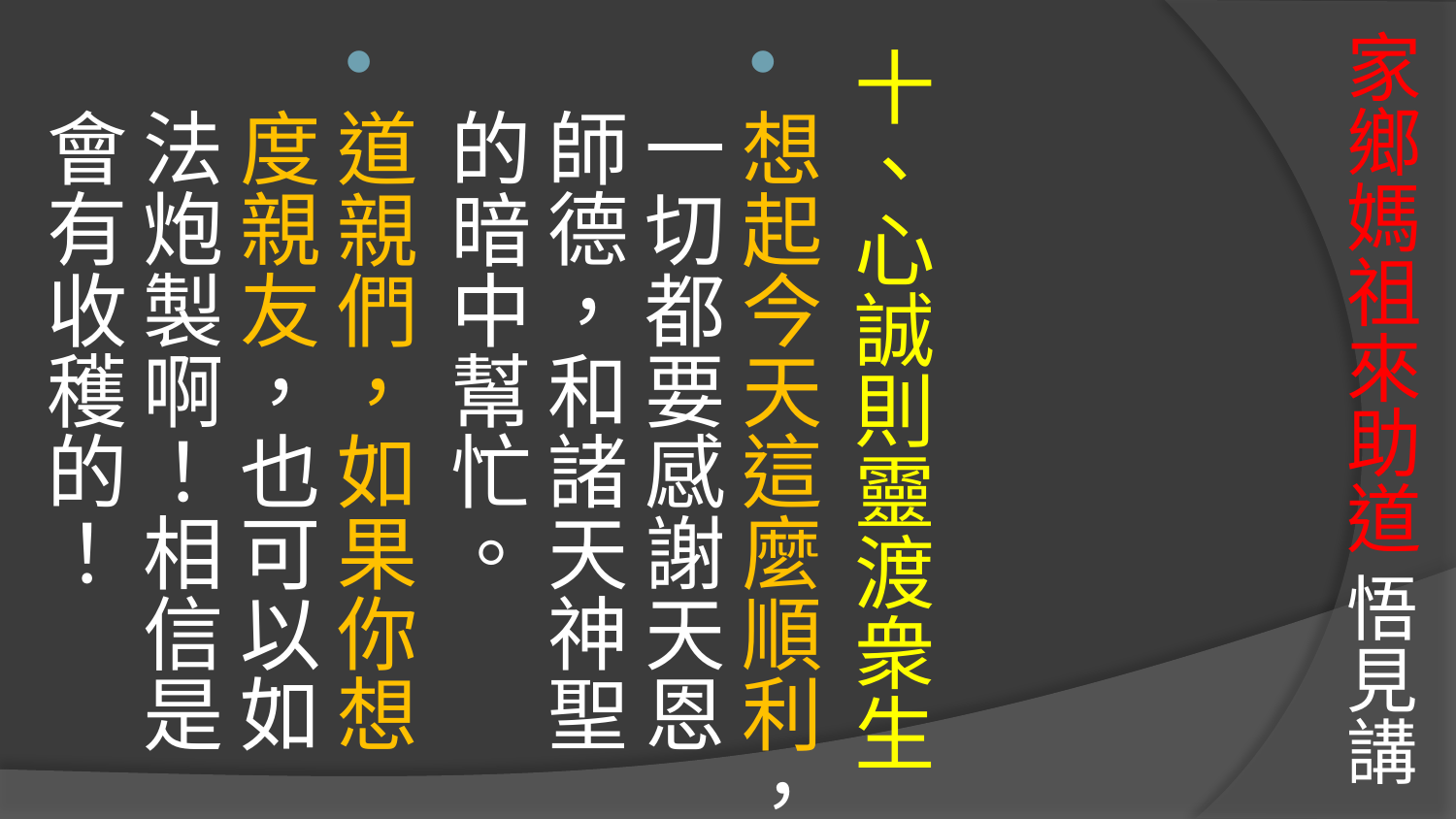

# 家鄉媽祖來助道 悟見講
十、心誠則靈渡衆生
想起今天這麼順利，一切都要感謝天恩師德，和諸天神聖的暗中幫忙。
道親們，如果你想度親友，也可以如法炮製啊！相信是會有收穫的！